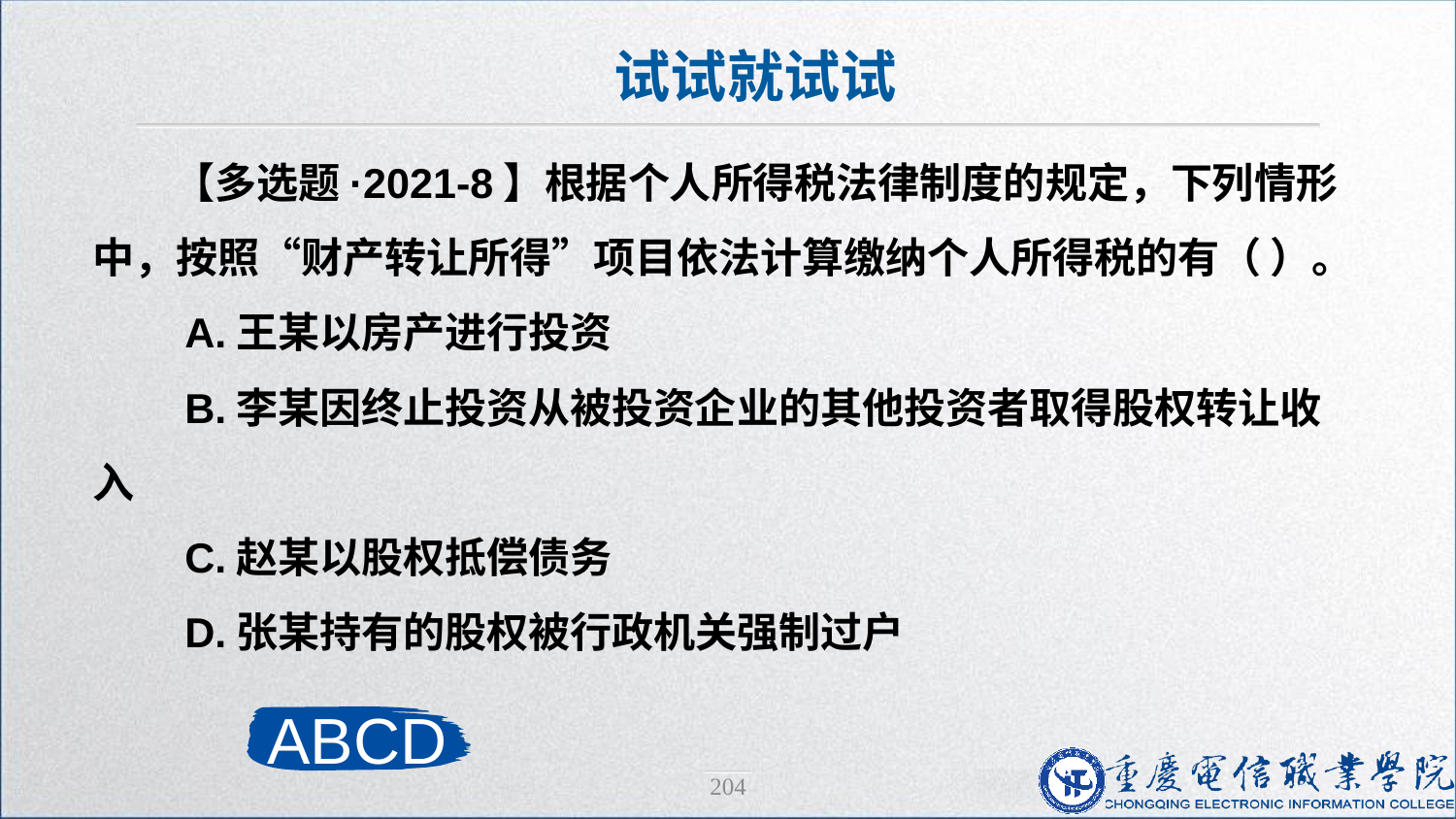

试试就试试
【多选题·2021-8】根据个人所得税法律制度的规定，下列情形中，按照“财产转让所得”项目依法计算缴纳个人所得税的有（ ）。
 A.王某以房产进行投资
 B.李某因终止投资从被投资企业的其他投资者取得股权转让收入
 C.赵某以股权抵偿债务
 D.张某持有的股权被行政机关强制过户
ABCD

204